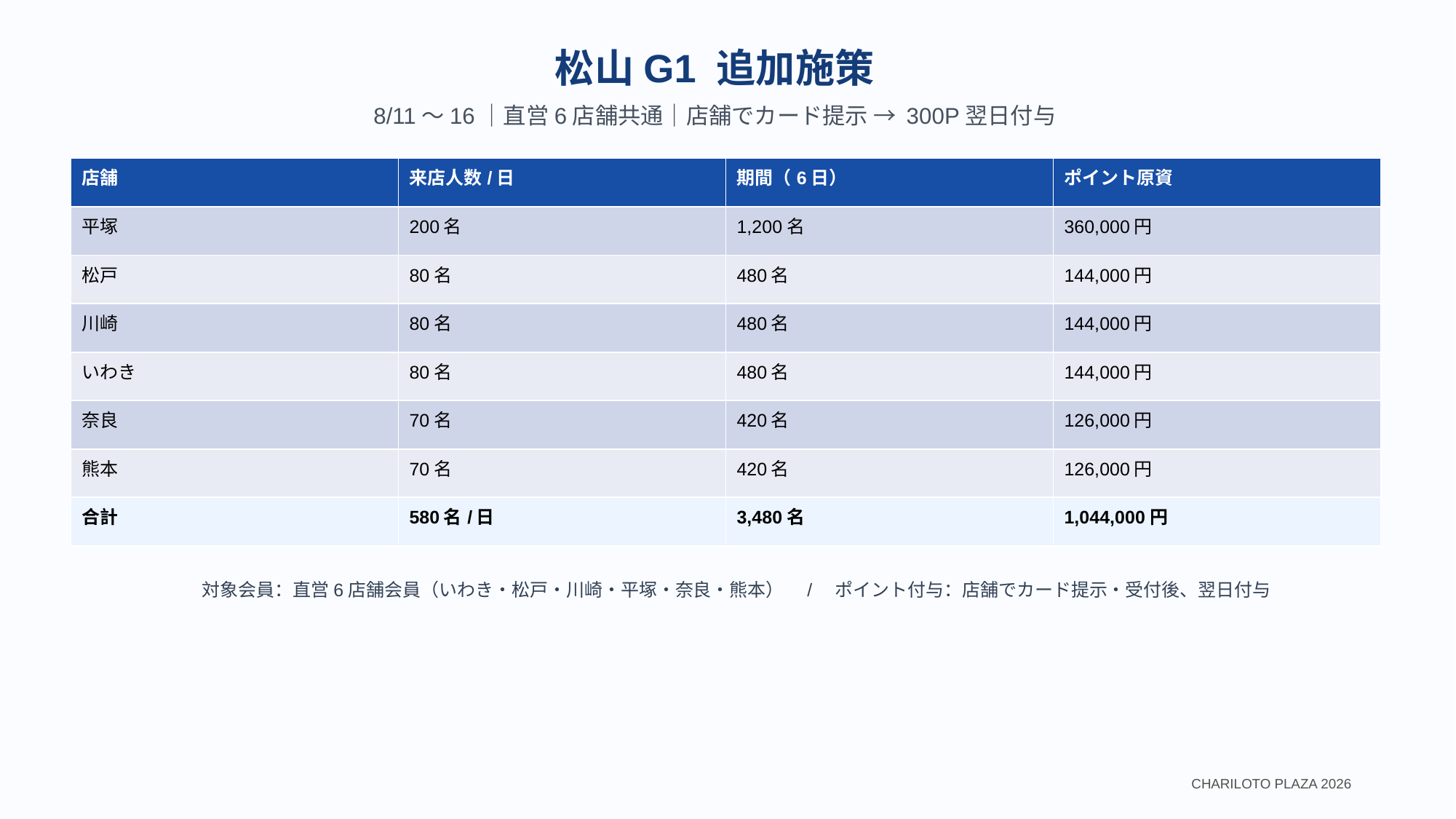

松山G1 追加施策
8/11～16｜直営6店舗共通｜店舗でカード提示 → 300P翌日付与
| 店舗 | 来店人数/日 | 期間（6日） | ポイント原資 |
| --- | --- | --- | --- |
| 平塚 | 200名 | 1,200名 | 360,000円 |
| 松戸 | 80名 | 480名 | 144,000円 |
| 川崎 | 80名 | 480名 | 144,000円 |
| いわき | 80名 | 480名 | 144,000円 |
| 奈良 | 70名 | 420名 | 126,000円 |
| 熊本 | 70名 | 420名 | 126,000円 |
| 合計 | 580名/日 | 3,480名 | 1,044,000円 |
対象会員：直営6店舗会員（いわき・松戸・川崎・平塚・奈良・熊本）　/　ポイント付与：店舗でカード提示・受付後、翌日付与
CHARILOTO PLAZA 2026